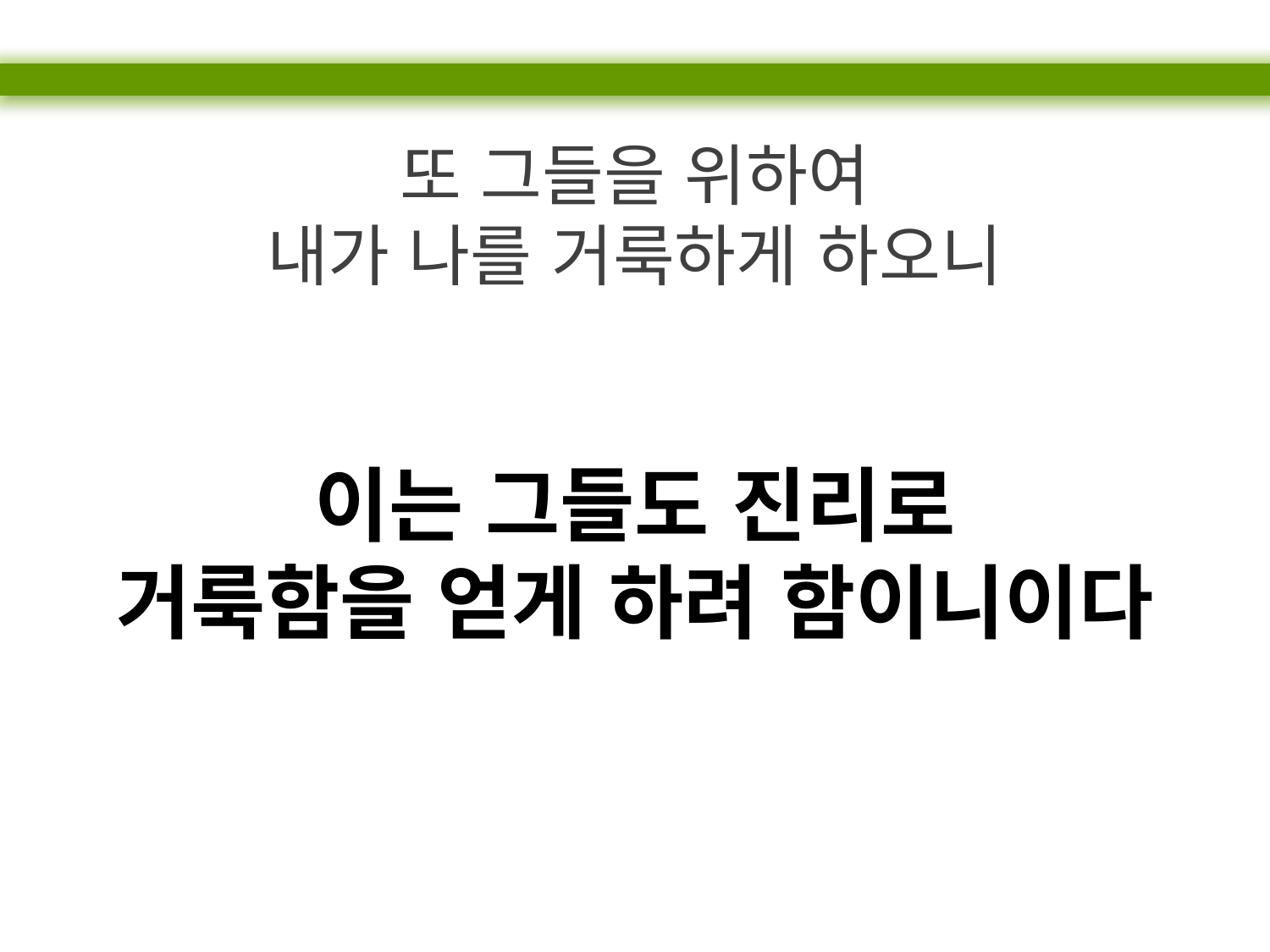

또 그들을 위하여
내가 나를 거룩하게 하오니
이는 그들도 진리로
거룩함을 얻게 하려 함이니이다